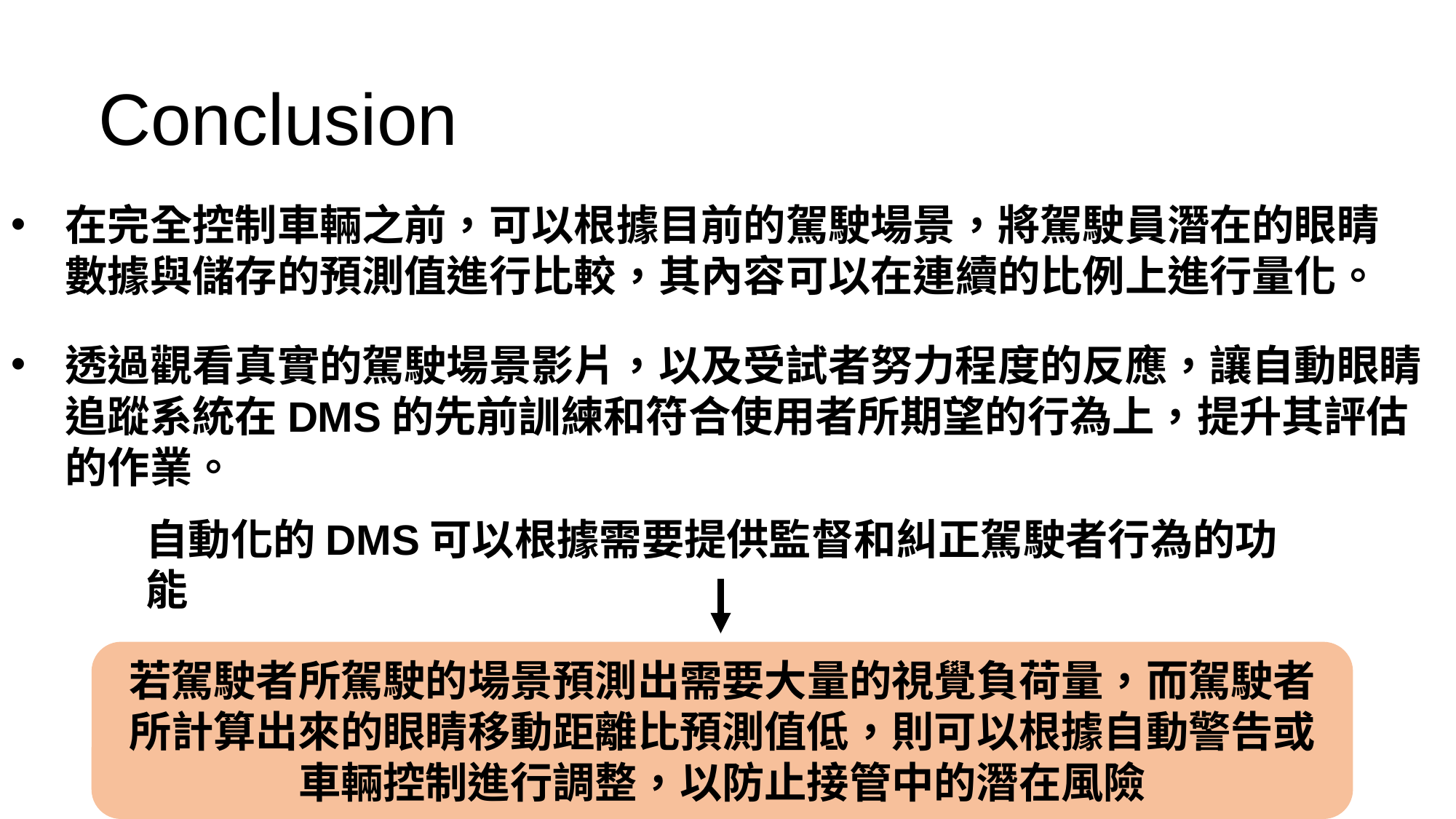

Conclusion
在完全控制車輛之前，可以根據目前的駕駛場景，將駕駛員潛在的眼睛數據與儲存的預測值進行比較，其內容可以在連續的比例上進行量化。
透過觀看真實的駕駛場景影片，以及受試者努力程度的反應，讓自動眼睛追蹤系統在DMS的先前訓練和符合使用者所期望的行為上，提升其評估的作業。
自動化的DMS可以根據需要提供監督和糾正駕駛者行為的功能
若駕駛者所駕駛的場景預測出需要大量的視覺負荷量，而駕駛者所計算出來的眼睛移動距離比預測值低，則可以根據自動警告或車輛控制進行調整，以防止接管中的潛在風險